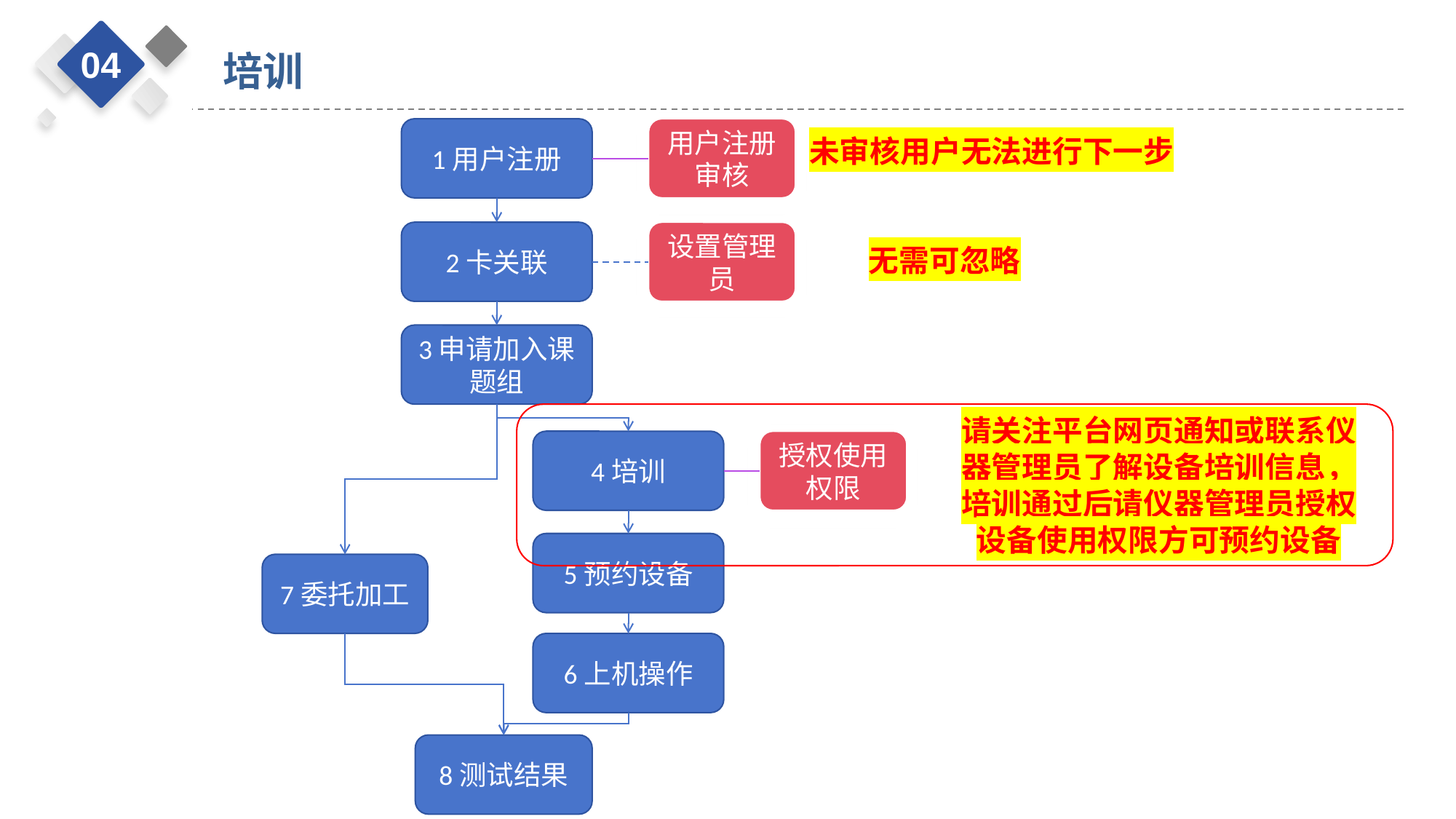

04

培训
1用户注册
用户注册审核
未审核用户无法进行下一步
2卡关联
设置管理员
无需可忽略
3申请加入课题组

请关注平台网页通知或联系仪器管理员了解设备培训信息，培训通过后请仪器管理员授权设备使用权限方可预约设备
4培训
授权使用权限
5预约设备
7委托加工
6上机操作
8测试结果